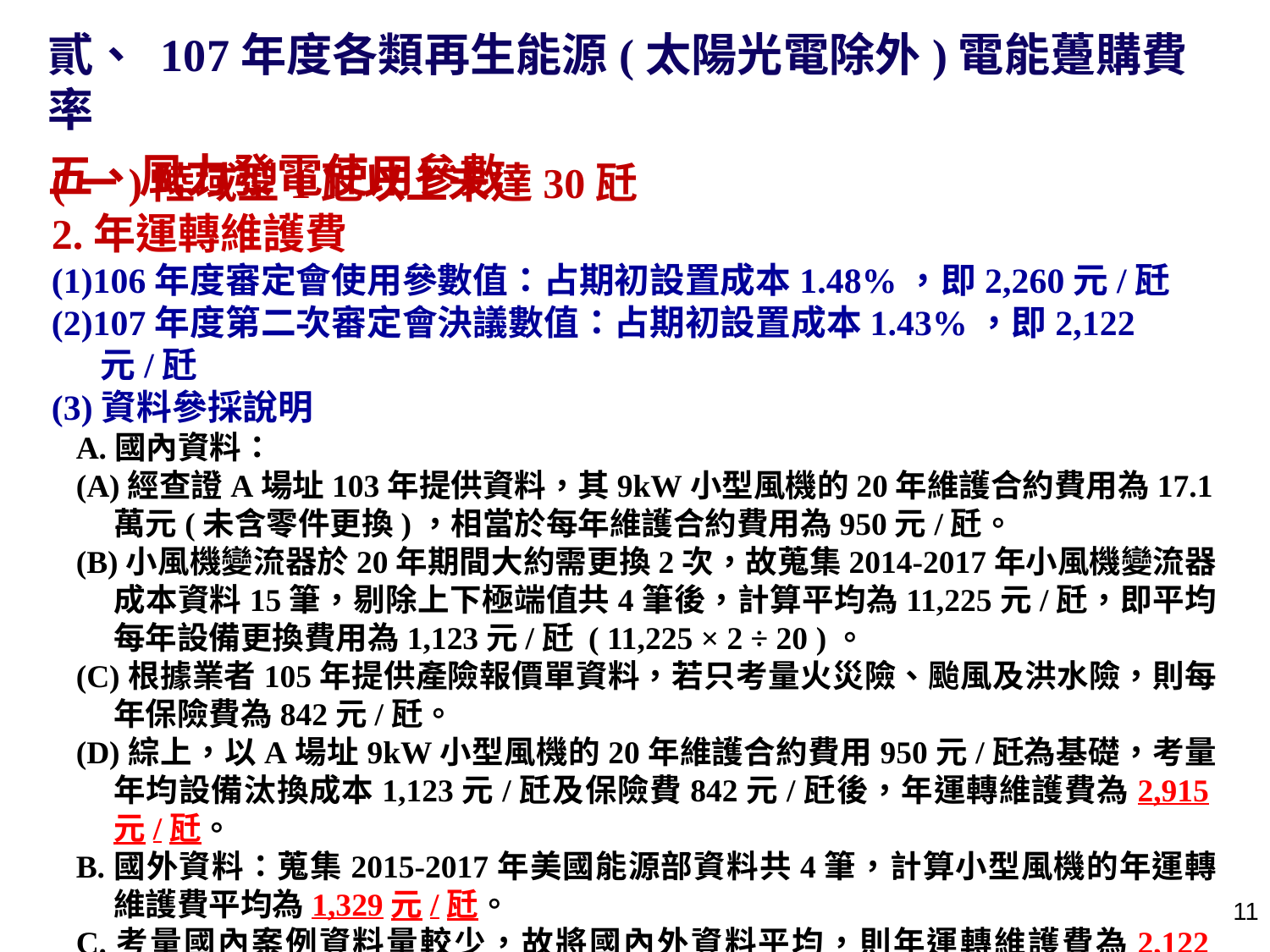

貳、 107年度各類再生能源(太陽光電除外)電能躉購費率
五、風力發電使用參數
(一)陸域型1瓩以上未達30瓩
2.年運轉維護費
(1)106年度審定會使用參數值：占期初設置成本1.48%，即2,260元/瓩
(2)107年度第二次審定會決議數值：占期初設置成本1.43%，即2,122元/瓩
(3)資料參採說明
A.國內資料：
(A)經查證A場址103年提供資料，其9kW小型風機的20年維護合約費用為17.1萬元(未含零件更換)，相當於每年維護合約費用為950元/瓩。
(B)小風機變流器於20年期間大約需更換2次，故蒐集2014-2017年小風機變流器成本資料15筆，剔除上下極端值共4筆後，計算平均為11,225元/瓩，即平均每年設備更換費用為1,123元/瓩 ( 11,225 × 2 ÷ 20 )。
(C)根據業者105年提供產險報價單資料，若只考量火災險、颱風及洪水險，則每年保險費為842元/瓩。
(D)綜上，以A場址9kW小型風機的20年維護合約費用950元/瓩為基礎，考量年均設備汰換成本1,123元/瓩及保險費842元/瓩後，年運轉維護費為2,915元/瓩。
B.國外資料：蒐集2015-2017年美國能源部資料共4筆，計算小型風機的年運轉維護費平均為1,329元/瓩。
C.考量國內案例資料量較少，故將國內外資料平均，則年運轉維護費為2,122元/瓩，按期初設置成本建議數值14.86萬元/瓩計算，則占期初設置成本1.43%。
11